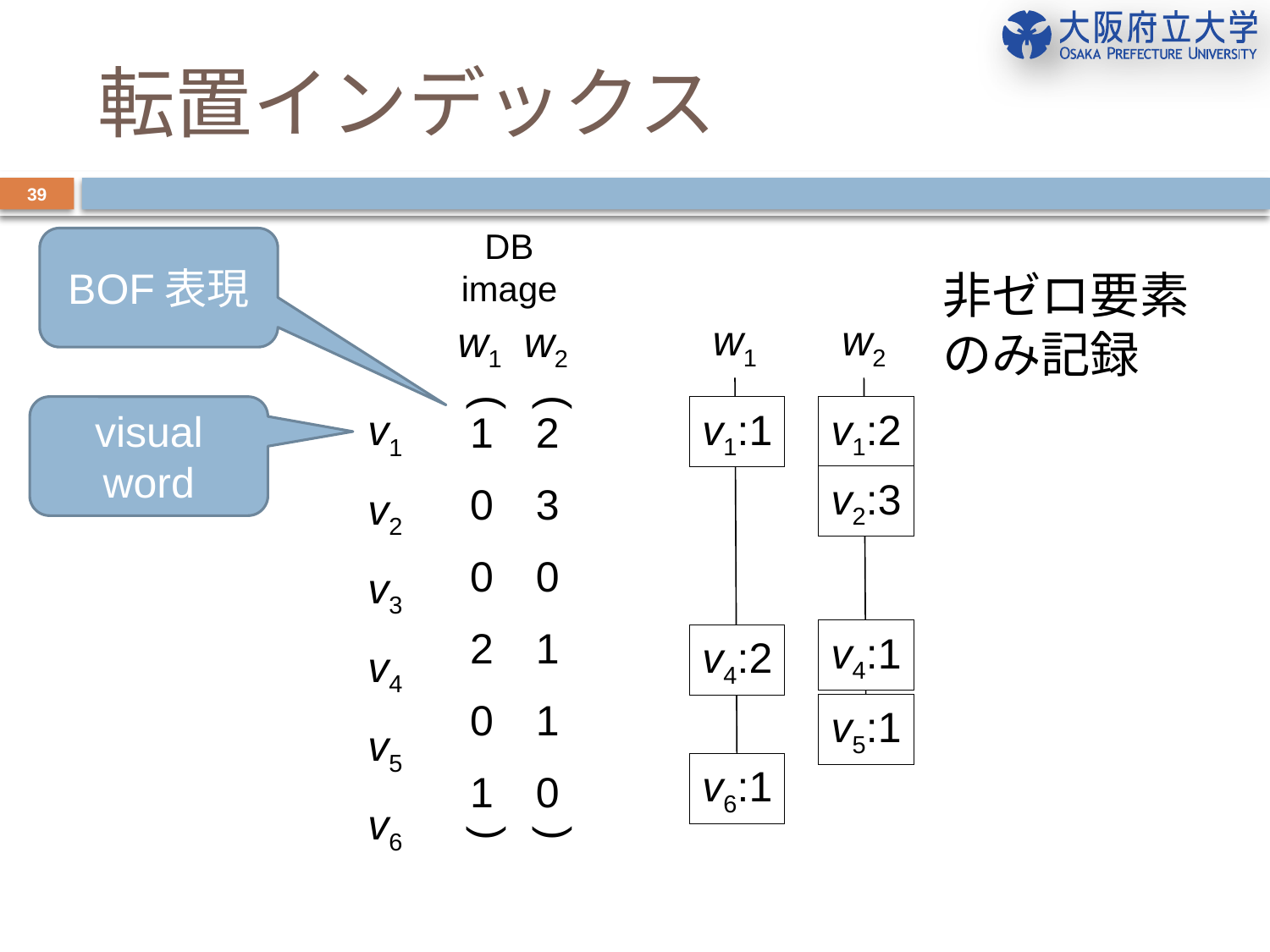

# 転置インデックス
39
DB
image
BOF表現
非ゼロ要素
のみ記録
w1
w2
w1
w2
v1:1
v4:2
v6:1
v1:2
v2:3
v4:1
v5:1
(
(
visual word
v1

v2

v3

v4

v5

v6
1

0

0

2

0

1
2

3

0

1

1

0
)
)